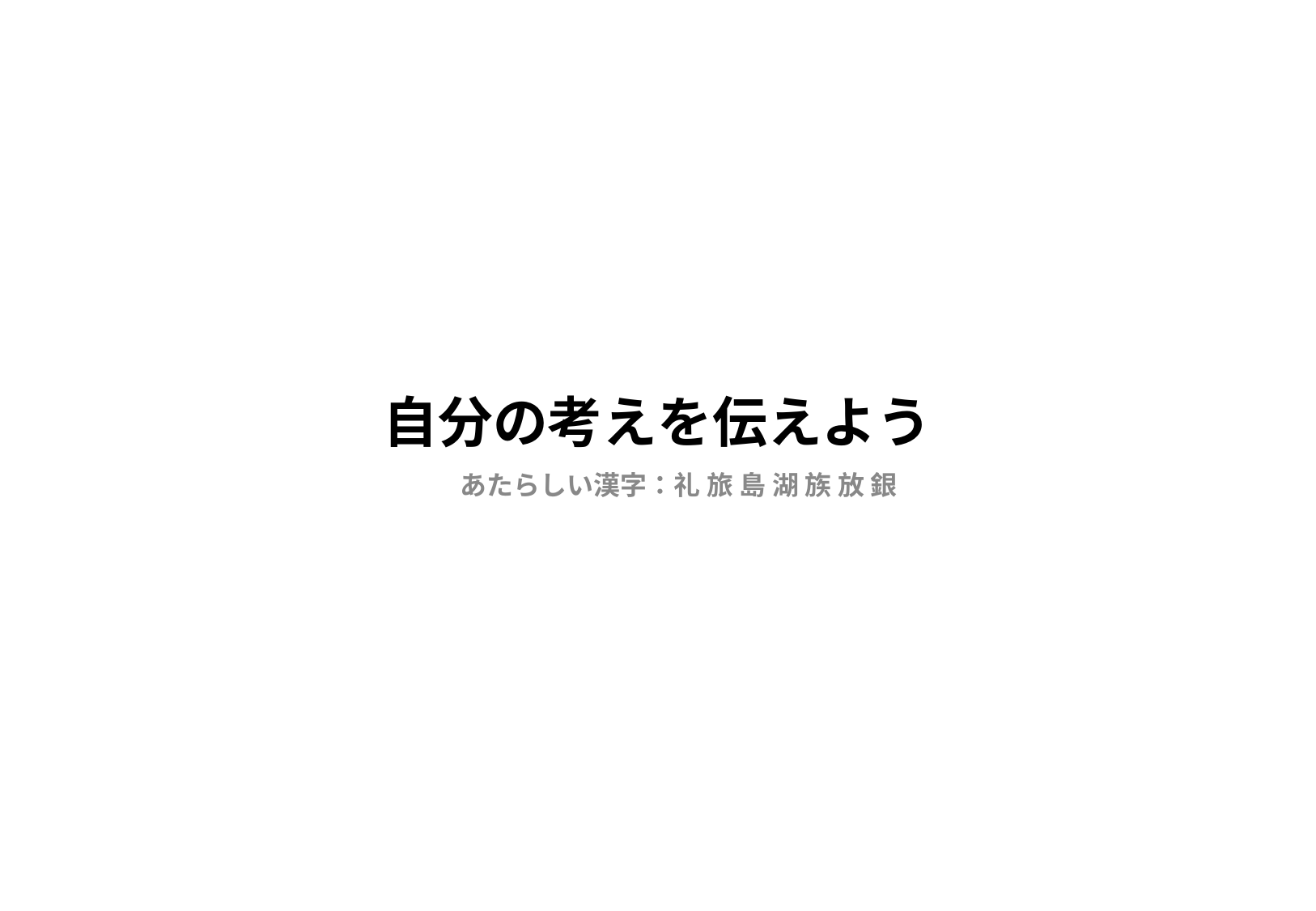

# 自分の考えを伝えよう
あたらしい漢字：礼 旅 島 湖 族 放 銀